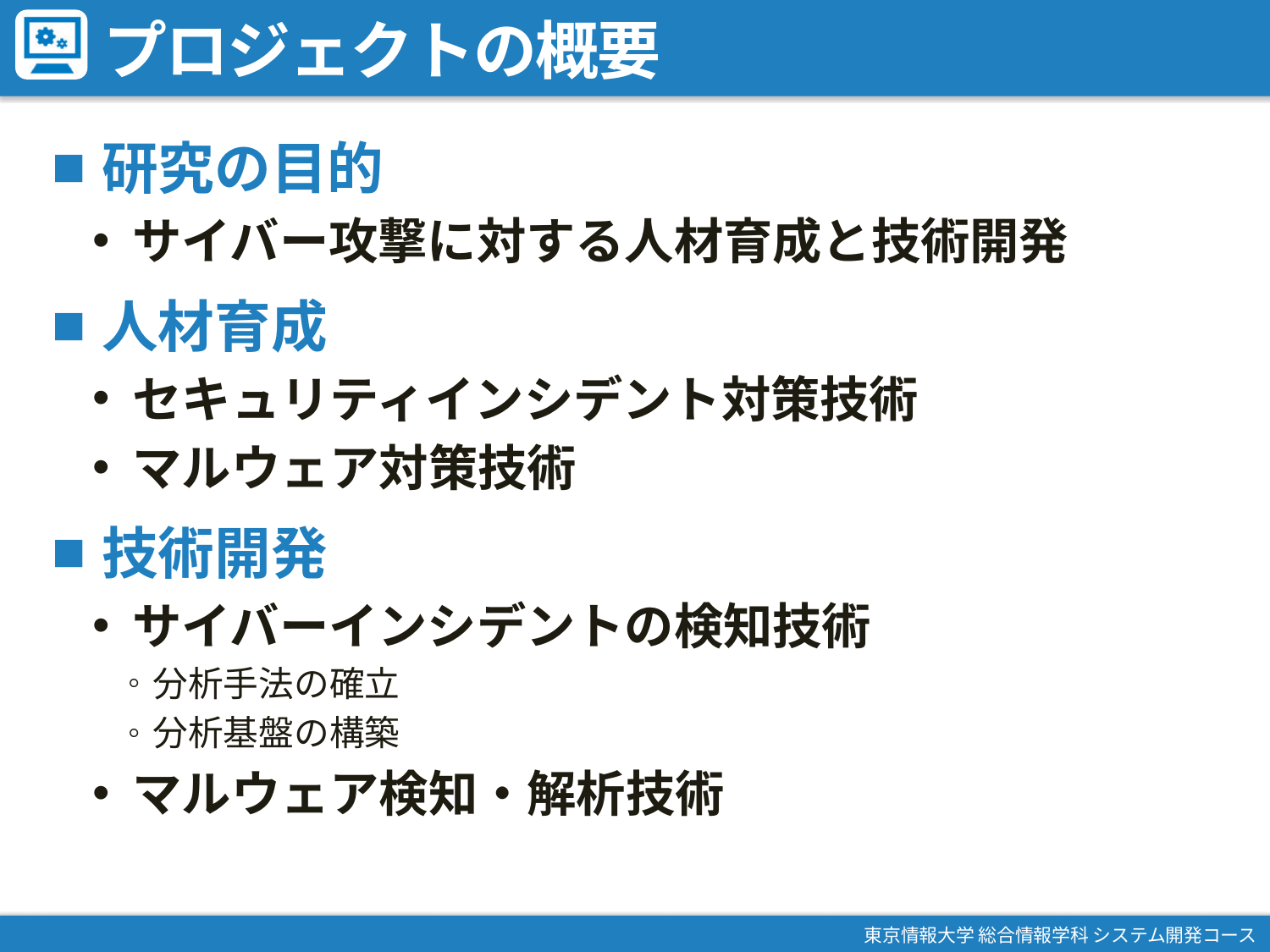

# プロジェクトの概要
研究の目的
サイバー攻撃に対する人材育成と技術開発
人材育成
セキュリティインシデント対策技術
マルウェア対策技術
技術開発
サイバーインシデントの検知技術
分析手法の確立
分析基盤の構築
マルウェア検知・解析技術